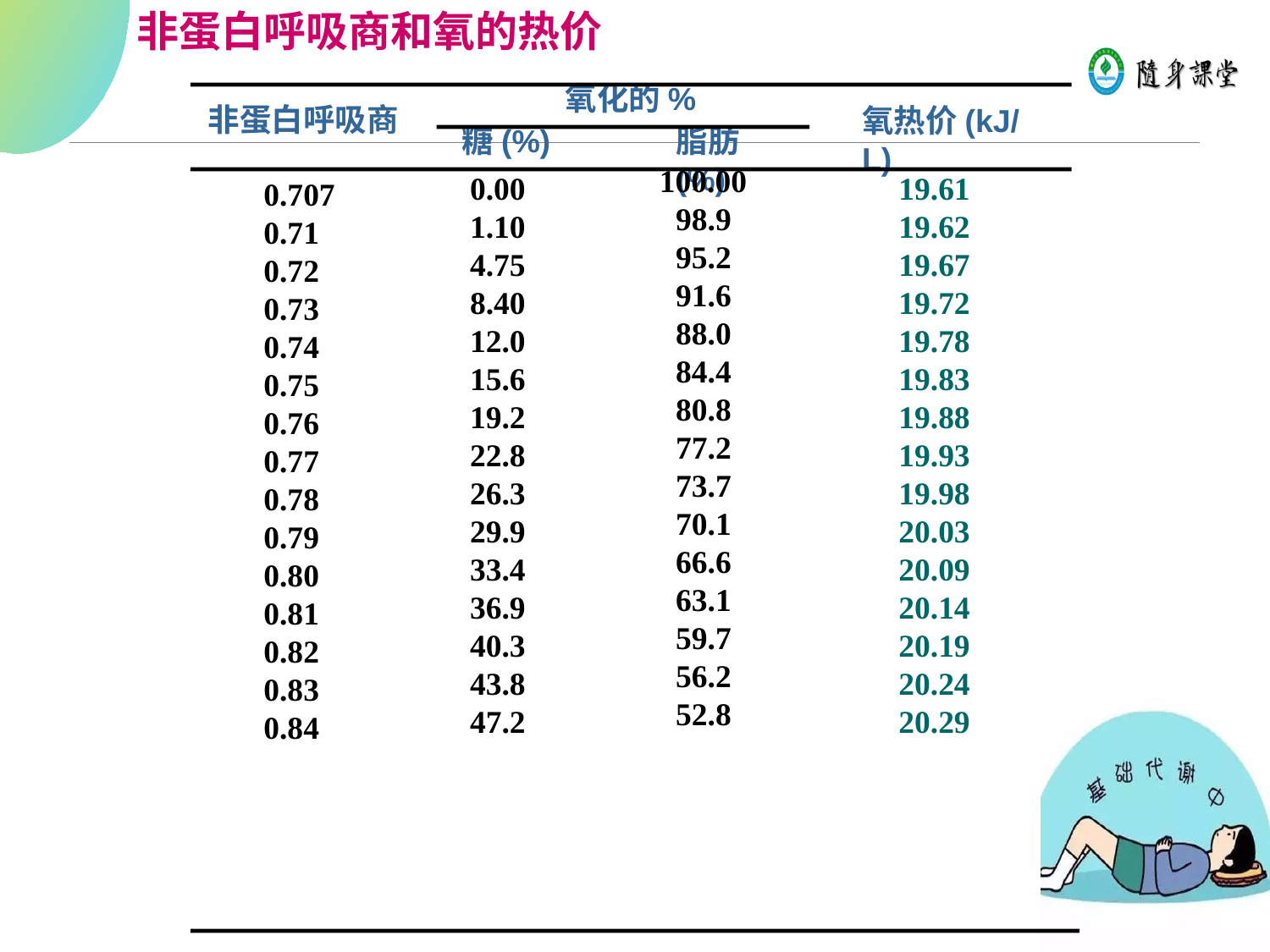

非蛋白呼吸商和氧的热价
氧化的%

非蛋白呼吸商
氧热价(kJ/L)
糖(%)
脂肪(%)

100.00
  98.9
  95.2
  91.6
  88.0
  84.4
  80.8
  77.2
  73.7
  70.1
  66.6
  63.1
  59.7
  56.2
  52.8
0.00
1.10
4.75
8.40
12.0
15.6
19.2
22.8
26.3
29.9
33.4
36.9
40.3
43.8
47.2
19.61
19.62
19.67
19.72
19.78
19.83
19.88
19.93
19.98
20.03
20.09
20.14
20.19
20.24
20.29

0.707
0.71
0.72
0.73
0.74
0.75
0.76
0.77
0.78
0.79
0.80
0.81
0.82
0.83
0.84